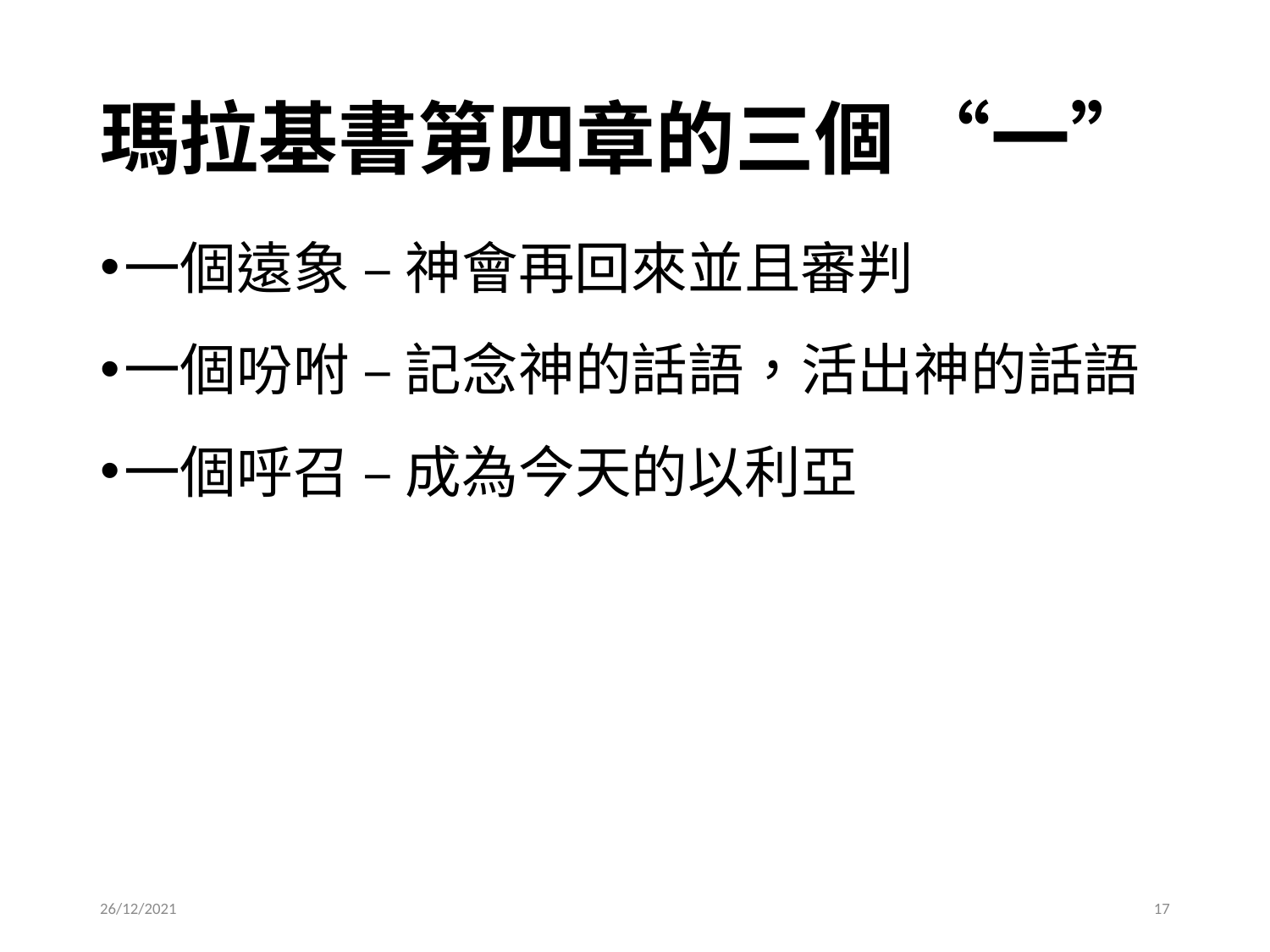

# 瑪拉基書第四章的三個 “一”
一個遠象 – 神會再回來並且審判
一個吩咐 – 記念神的話語，活出神的話語
一個呼召 – 成為今天的以利亞
26/12/2021

17